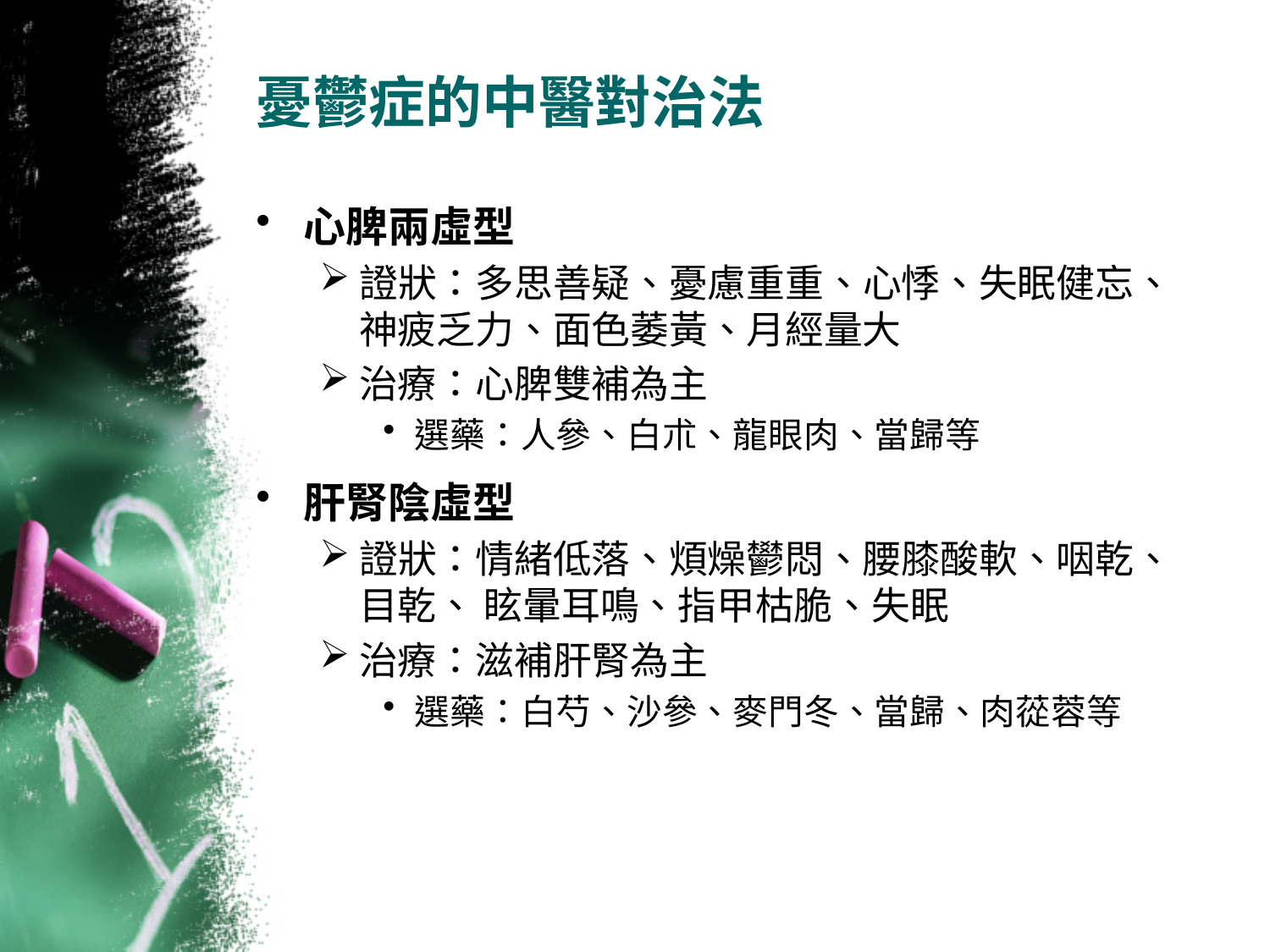

# 憂鬱症的中醫對治法
心脾兩虛型
證狀：多思善疑、憂慮重重、心悸、失眠健忘、神疲乏力、面色萎黃、月經量大
治療：心脾雙補為主
選藥：人參、白朮、龍眼肉、當歸等
肝腎陰虛型
證狀：情緒低落、煩燥鬰悶、腰膝酸軟、咽乾、目乾、 眩暈耳鳴、指甲枯脆、失眠
治療：滋補肝腎為主
選藥：白芍、沙參、麥門冬、當歸、肉蓯蓉等